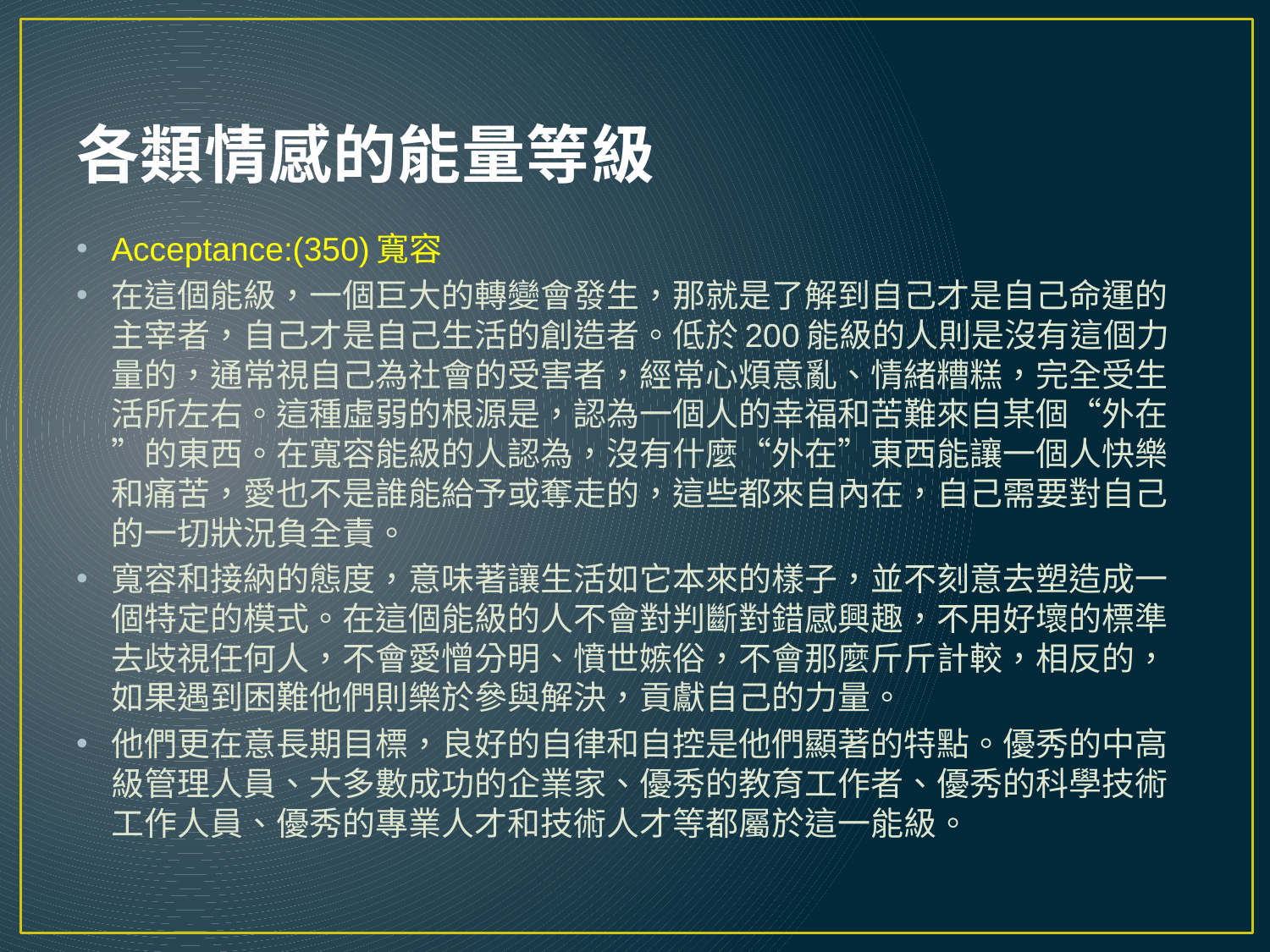

# 各類情感的能量等級
Acceptance:(350)寬容
在這個能級，一個巨大的轉變會發生，那就是了解到自己才是自己命運的主宰者，自己才是自己生活的創造者。低於200能級的人則是沒有這個力量的，通常視自己為社會的受害者，經常心煩意亂、情緒糟糕，完全受生活所左右。這種虛弱的根源是，認為一個人的幸福和苦難來自某個“外在”的東西。在寬容能級的人認為，沒有什麼“外在”東西能讓一個人快樂和痛苦，愛也不是誰能給予或奪走的，這些都來自內在，自己需要對自己的一切狀況負全責。
寬容和接納的態度，意味著讓生活如它本來的樣子，並不刻意去塑造成一個特定的模式。在這個能級的人不會對判斷對錯感興趣，不用好壞的標準去歧視任何人，不會愛憎分明、憤世嫉俗，不會那麼斤斤計較，相反的，如果遇到困難他們則樂於參與解決，貢獻自己的力量。
他們更在意長期目標，良好的自律和自控是他們顯著的特點。優秀的中高級管理人員、大多數成功的企業家、優秀的教育工作者、優秀的科學技術工作人員、優秀的專業人才和技術人才等都屬於這一能級。